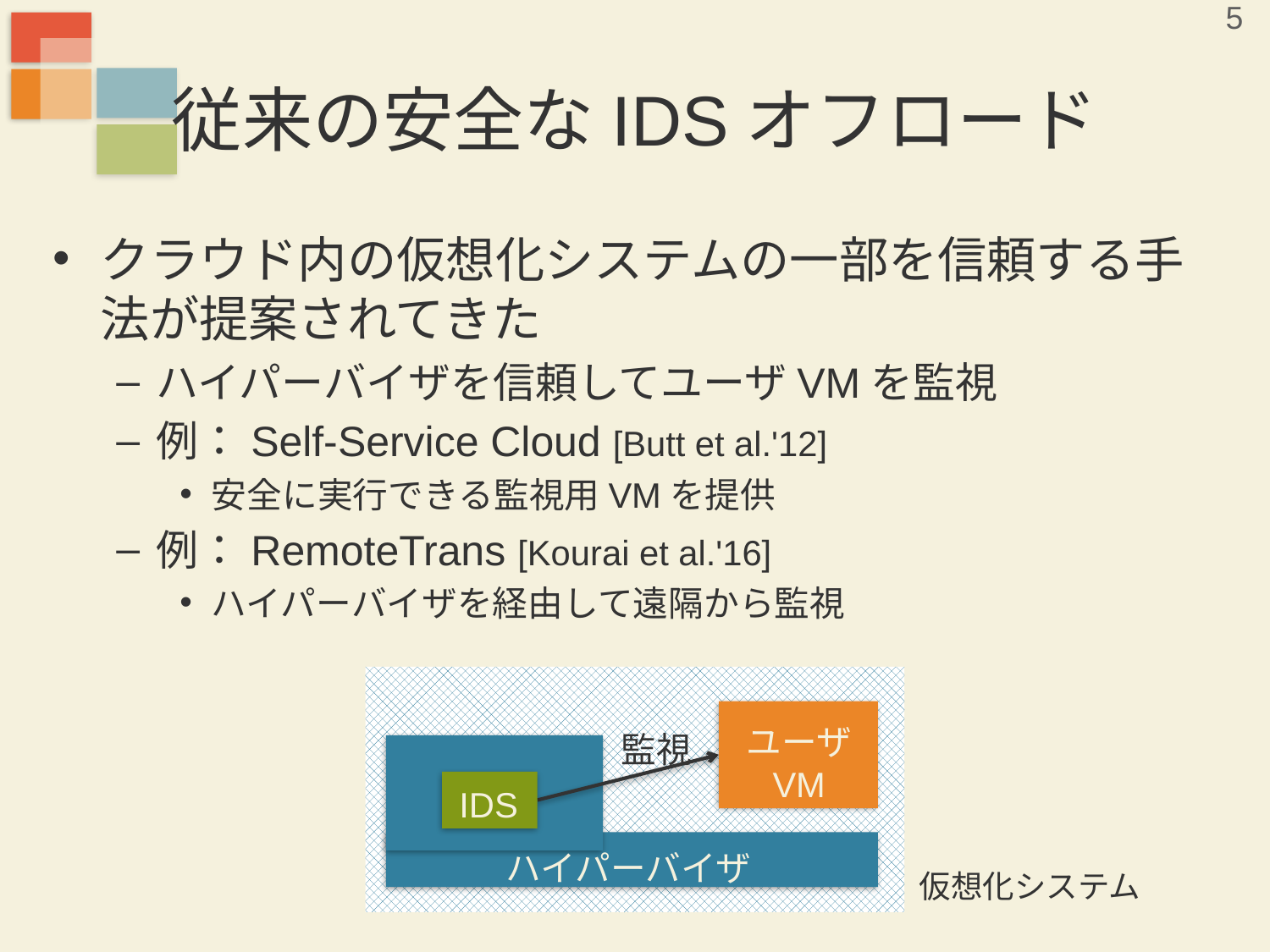

5
# 従来の安全なIDSオフロード
クラウド内の仮想化システムの一部を信頼する手法が提案されてきた
ハイパーバイザを信頼してユーザVMを監視
例：Self-Service Cloud [Butt et al.'12]
安全に実行できる監視用VMを提供
例：RemoteTrans [Kourai et al.'16]
ハイパーバイザを経由して遠隔から監視

ユーザ
VM
監視

IDS

ハイパーバイザ
仮想化システム